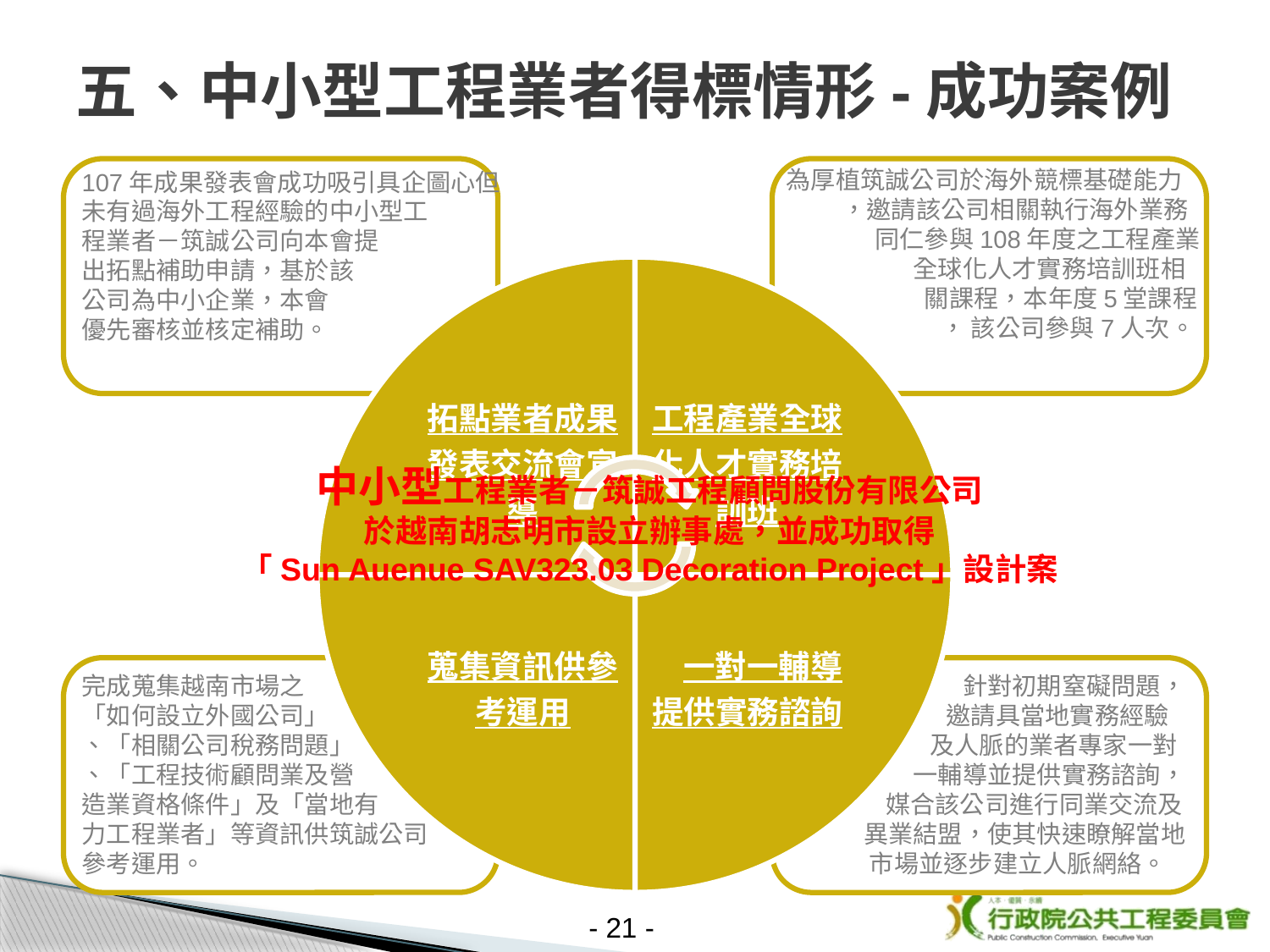

# 五、中小型工程業者得標情形-成功案例
工程產業全球化人才實務培訓班
   一對一輔導提供實務諮詢
蒐集資訊供參考運用
為厚植筑誠公司於海外競標基礎能力
         ，邀請該公司相關執行海外業務
               同仁參與108年度之工程產業
                      全球化人才實務培訓班相
                        關課程，本年度5堂課程
                           ， 該公司參與7人次。
107年成果發表會成功吸引具企圖心但未有過海外工程經驗的中小型工
程業者－筑誠公司向本會提
出拓點補助申請，基於該
公司為中小企業，本會
優先審核並核定補助。

中小型工程業者－筑誠工程顧問股份有限公司
於越南胡志明市設立辦事處，並成功取得
「Sun Auenue SAV323.03 Decoration Project」設計案
完成蒐集越南市場之
「如何設立外國公司」
、「相關公司稅務問題」
、「工程技術顧問業及營
造業資格條件」及「當地有
力工程業者」等資訊供筑誠公司
參考運用。
                               針對初期窒礙問題，
                            邀請具當地實務經驗
                         及人脈的業者專家一對
                      一輔導並提供實務諮詢，
                 媒合該公司進行同業交流及
             異業結盟，使其快速瞭解當地
              市場並逐步建立人脈網絡。